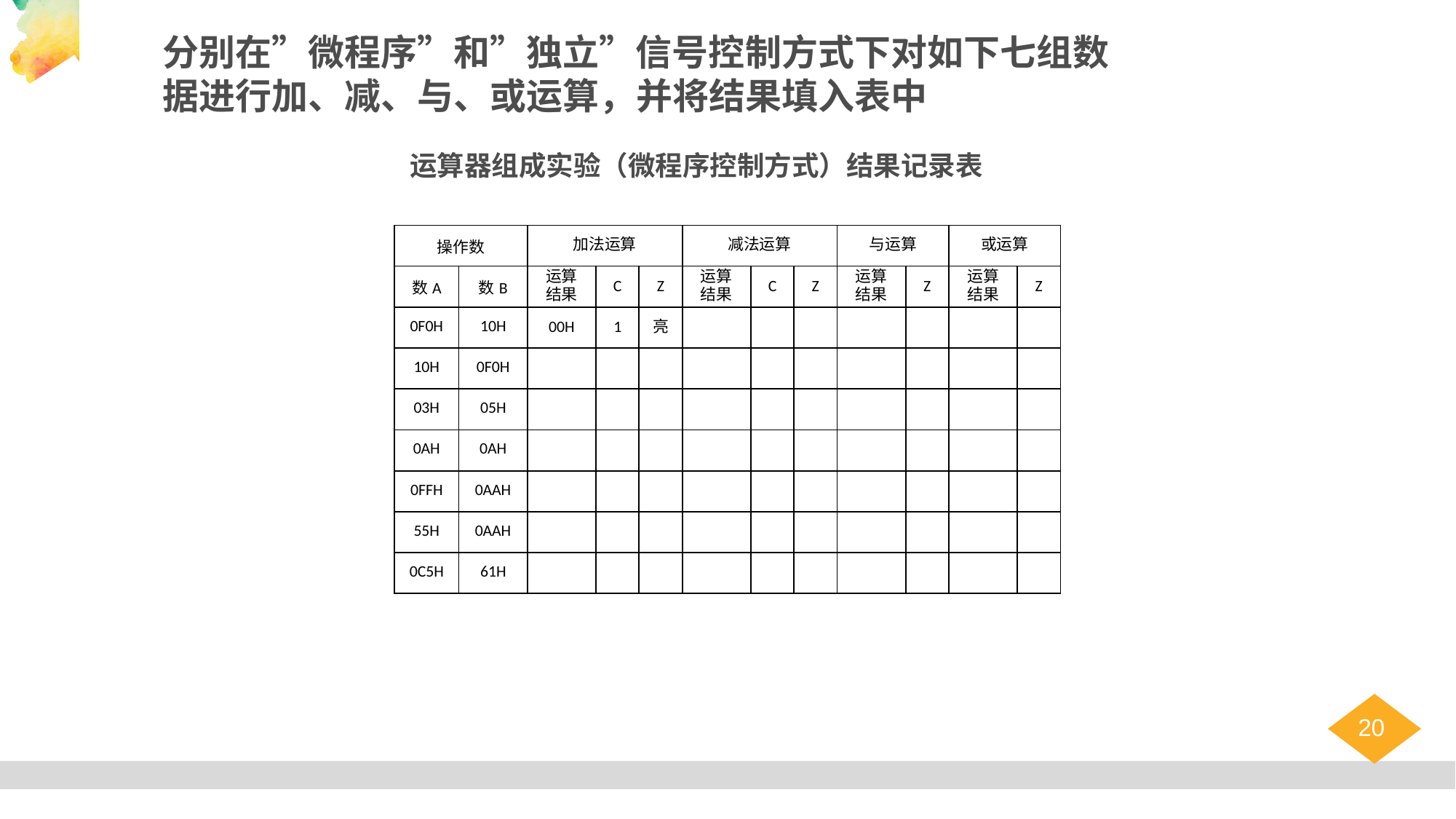

分别在”微程序”和”独立”信号控制方式下对如下七组数据进行加、减、与、或运算，并将结果填入表中
运算器组成实验（微程序控制方式）结果记录表
| 操作数 |  | 加法运算 |  |  | 减法运算 |  |  | 与运算 |  | 或运算 |  |
| --- | --- | --- | --- | --- | --- | --- | --- | --- | --- | --- | --- |
| 数A | 数B | 运算 结果 | C | Z | 运算 结果 | C | Z | 运算 结果 | Z | 运算 结果 | Z |
| 0F0H | 10H | 00H | 1 | 亮 |  |  |  |  |  |  |  |
| 10H | 0F0H |  |  |  |  |  |  |  |  |  |  |
| 03H | 05H |  |  |  |  |  |  |  |  |  |  |
| 0AH | 0AH |  |  |  |  |  |  |  |  |  |  |
| 0FFH | 0AAH |  |  |  |  |  |  |  |  |  |  |
| 55H | 0AAH |  |  |  |  |  |  |  |  |  |  |
| 0C5H | 61H |  |  |  |  |  |  |  |  |  |  |